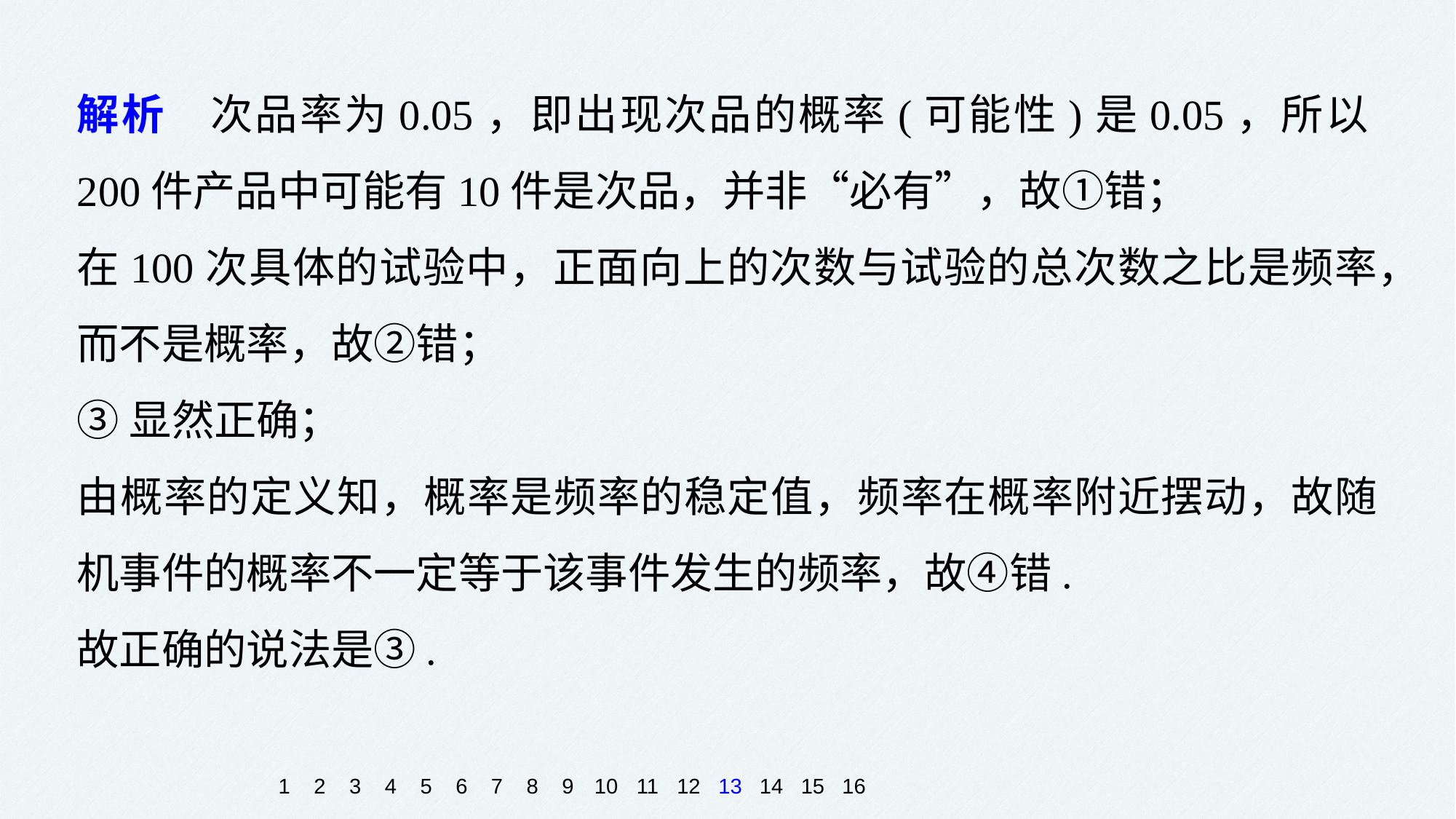

解析　次品率为0.05，即出现次品的概率(可能性)是0.05，所以200件产品中可能有10件是次品，并非“必有”，故①错；
在100次具体的试验中，正面向上的次数与试验的总次数之比是频率，而不是概率，故②错；
③显然正确；
由概率的定义知，概率是频率的稳定值，频率在概率附近摆动，故随机事件的概率不一定等于该事件发生的频率，故④错.
故正确的说法是③.
1
2
3
4
5
6
7
8
9
10
11
12
13
14
15
16